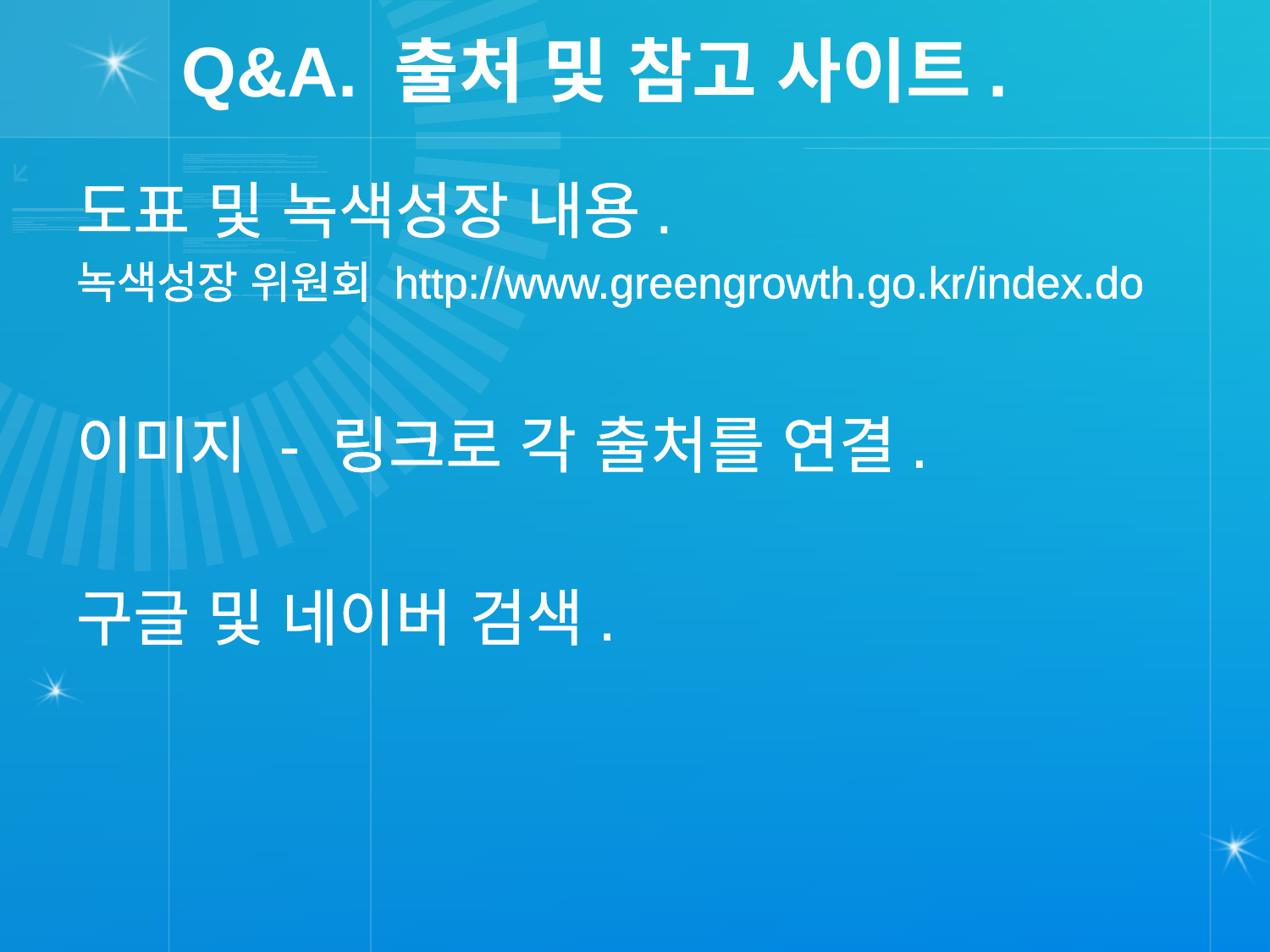

# Q&A. 출처 및 참고 사이트.
도표 및 녹색성장 내용.
녹색성장 위원회 http://www.greengrowth.go.kr/index.do

이미지 - 링크로 각 출처를 연결.

구글 및 네이버 검색.